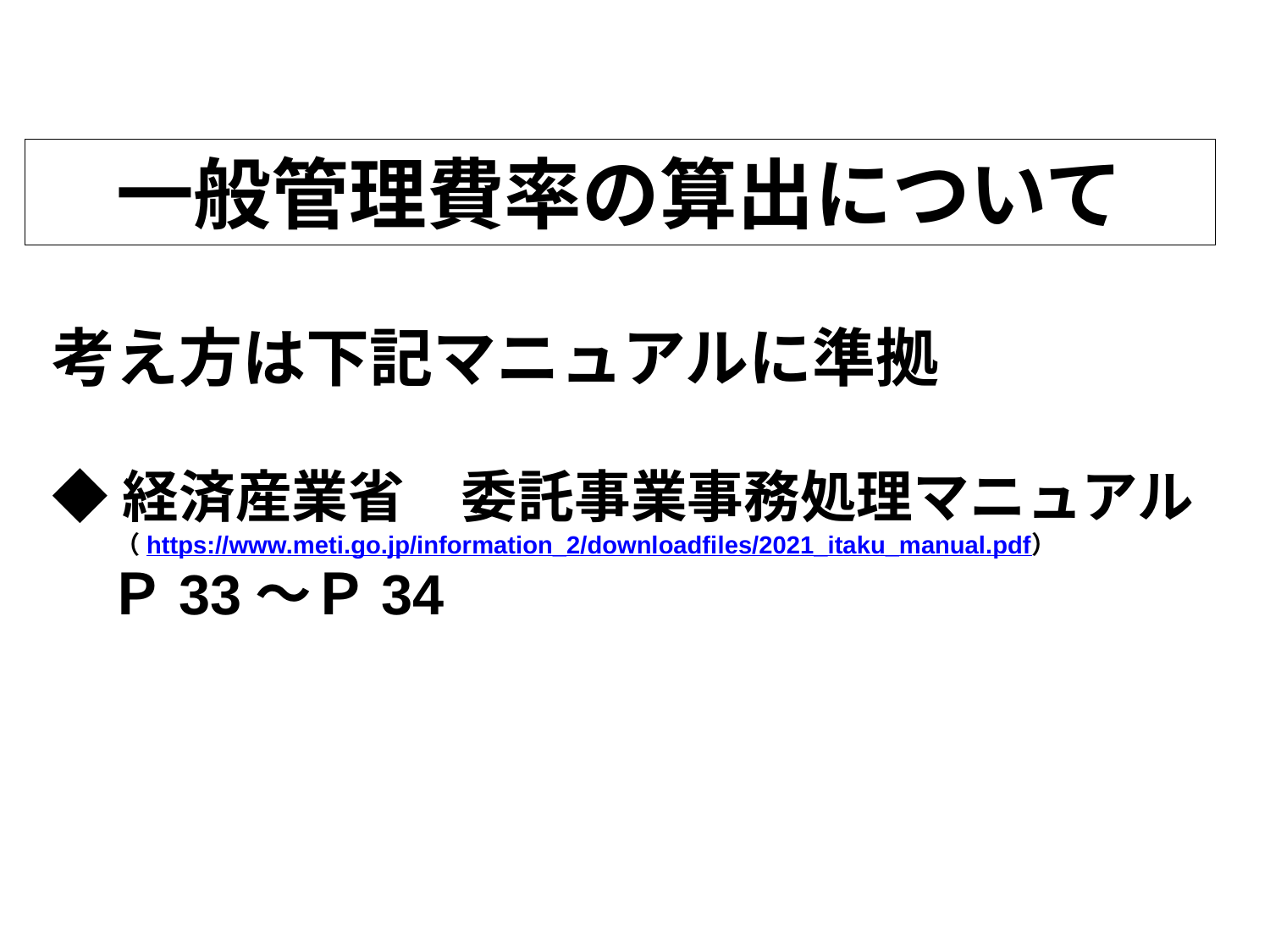

一般管理費率の算出について
考え方は下記マニュアルに準拠

◆経済産業省　委託事業事務処理マニュアル
　　　（https://www.meti.go.jp/information_2/downloadfiles/2021_itaku_manual.pdf）
　Ｐ33～Ｐ34